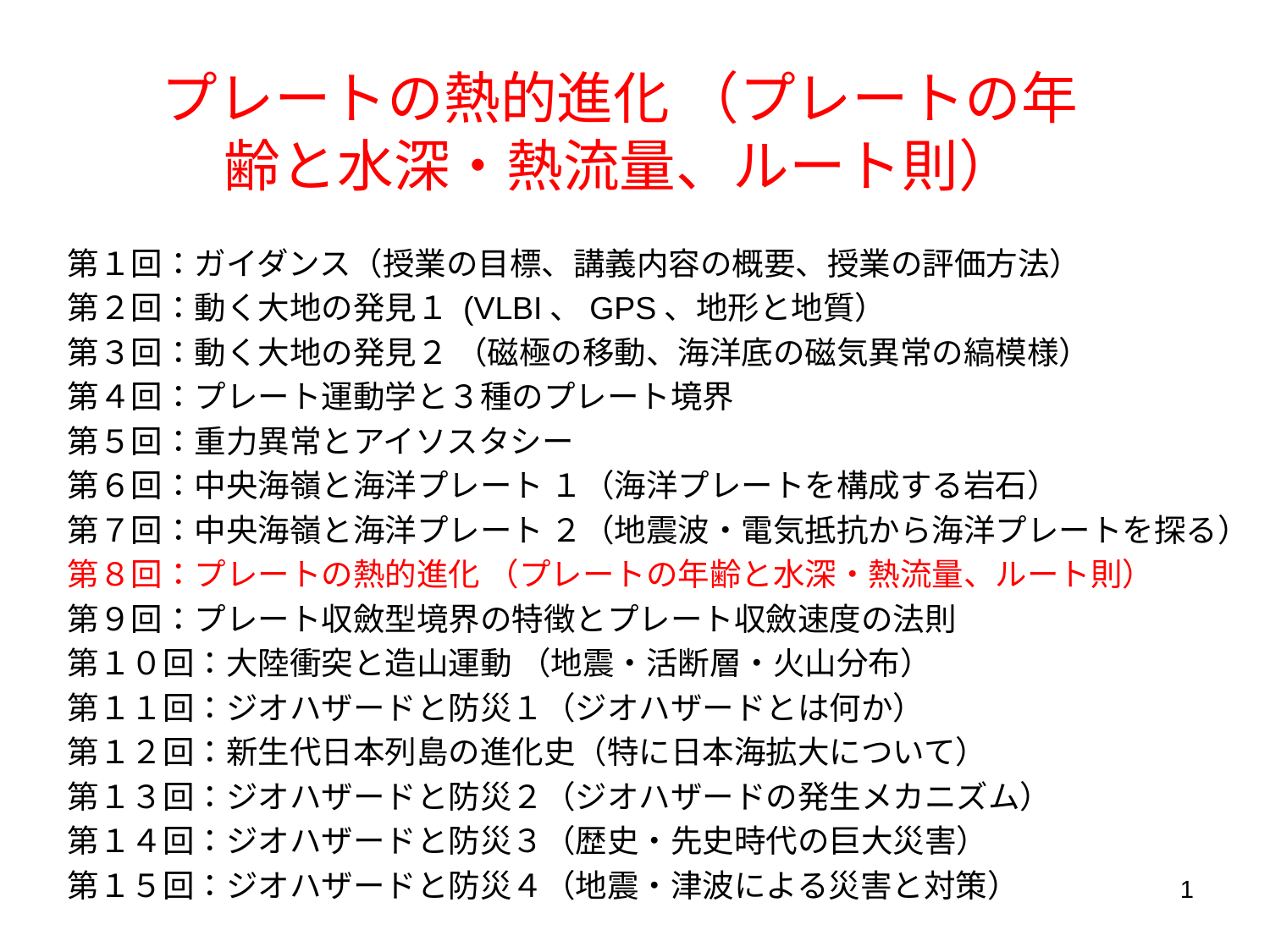

プレートの熱的進化 （プレートの年齢と水深・熱流量、ルート則）
第１回：ガイダンス（授業の目標、講義内容の概要、授業の評価方法）
第２回：動く大地の発見１ (VLBI、GPS、地形と地質）
第３回：動く大地の発見２ （磁極の移動、海洋底の磁気異常の縞模様）
第４回：プレート運動学と３種のプレート境界
第５回：重力異常とアイソスタシー
第６回：中央海嶺と海洋プレート １（海洋プレートを構成する岩石）
第７回：中央海嶺と海洋プレート ２（地震波・電気抵抗から海洋プレートを探る）
第８回：プレートの熱的進化 （プレートの年齢と水深・熱流量、ルート則）
第９回：プレート収斂型境界の特徴とプレート収斂速度の法則
第１０回：大陸衝突と造山運動 （地震・活断層・火山分布）
第１１回：ジオハザードと防災１（ジオハザードとは何か）
第１２回：新生代日本列島の進化史（特に日本海拡大について）
第１３回：ジオハザードと防災２（ジオハザードの発生メカニズム）
第１４回：ジオハザードと防災３（歴史・先史時代の巨大災害）
第１５回：ジオハザードと防災４（地震・津波による災害と対策）
1